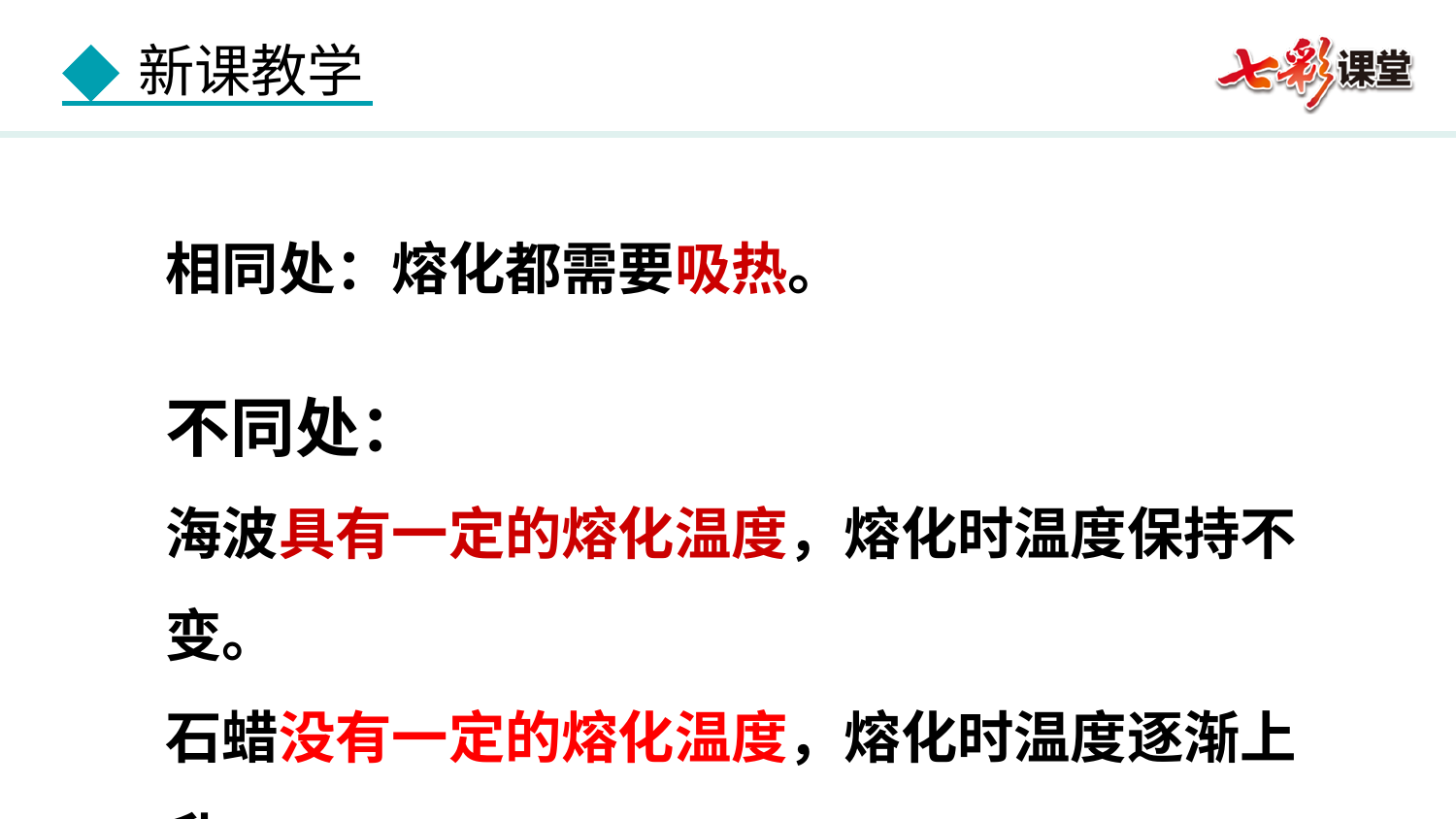

相同处：熔化都需要吸热。
不同处：
海波具有一定的熔化温度，熔化时温度保持不变。
石蜡没有一定的熔化温度，熔化时温度逐渐上升。